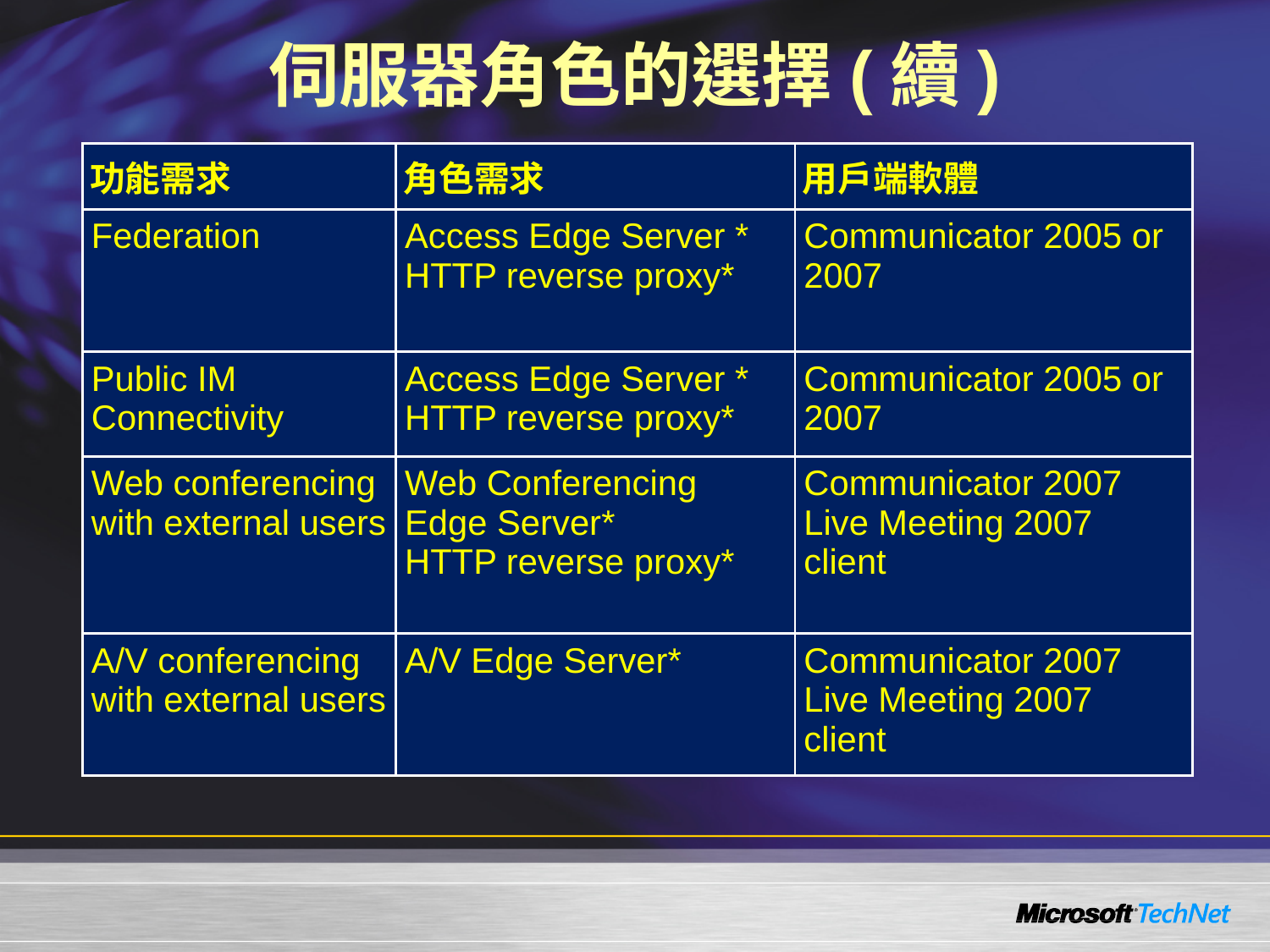

# 伺服器角色的選擇(續)
| 功能需求 | 角色需求 | 用戶端軟體 |
| --- | --- | --- |
| Federation | Access Edge Server \* HTTP reverse proxy\* | Communicator 2005 or 2007 |
| Public IM Connectivity | Access Edge Server \* HTTP reverse proxy\* | Communicator 2005 or 2007 |
| Web conferencing with external users | Web Conferencing Edge Server\* HTTP reverse proxy\* | Communicator 2007 Live Meeting 2007 client |
| A/V conferencing with external users | A/V Edge Server\* | Communicator 2007 Live Meeting 2007 client |